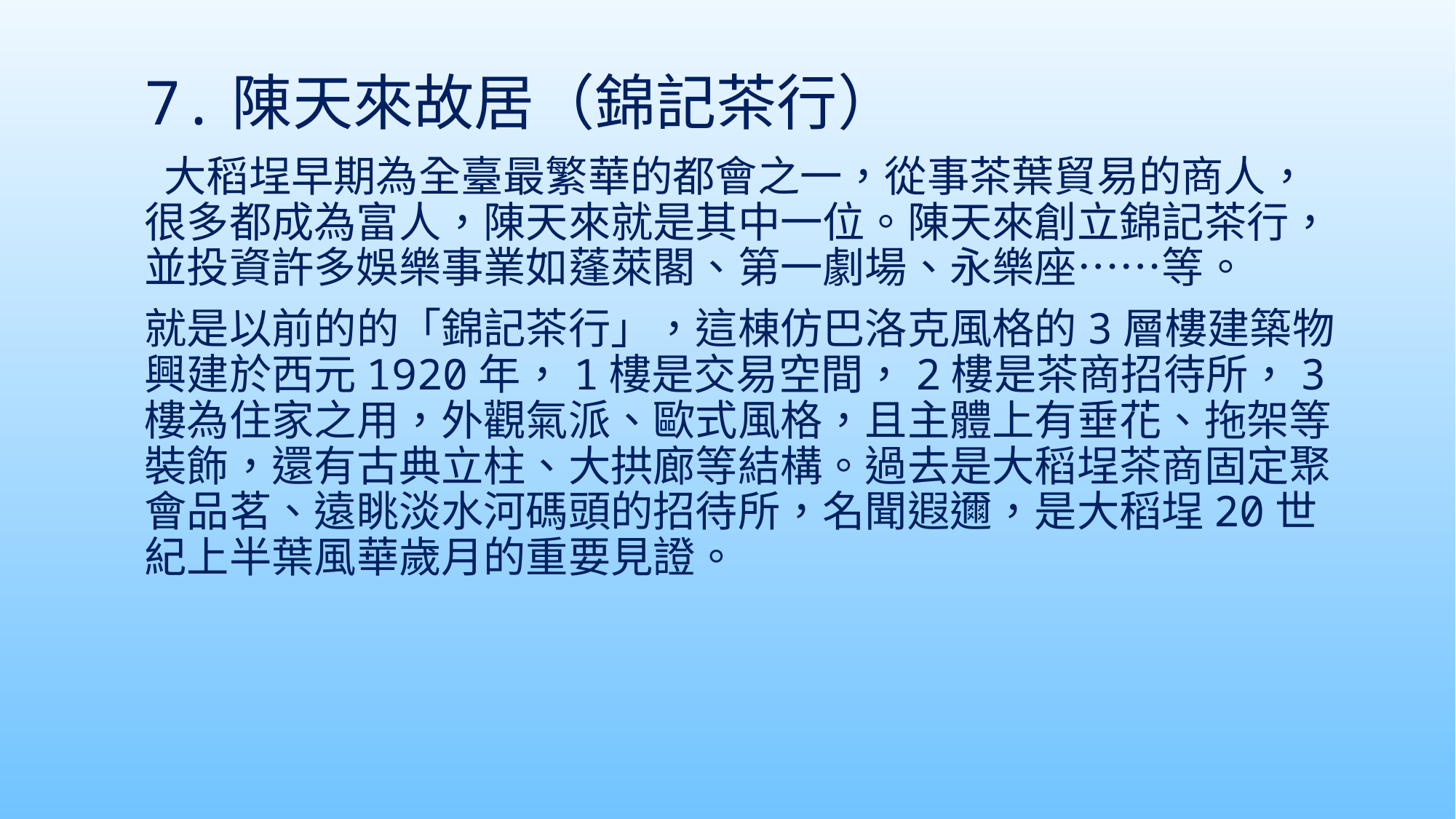

# 7.陳天來故居（錦記茶行）
 大稻埕早期為全臺最繁華的都會之一，從事茶葉貿易的商人，很多都成為富人，陳天來就是其中一位。陳天來創立錦記茶行，並投資許多娛樂事業如蓬萊閣、第一劇場、永樂座……等。
就是以前的的「錦記茶行」，這棟仿巴洛克風格的3層樓建築物興建於西元1920年，1樓是交易空間，2樓是茶商招待所，3樓為住家之用，外觀氣派、歐式風格，且主體上有垂花、拖架等裝飾，還有古典立柱、大拱廊等結構。過去是大稻埕茶商固定聚會品茗、遠眺淡水河碼頭的招待所，名聞遐邇，是大稻埕20世紀上半葉風華歲月的重要見證。